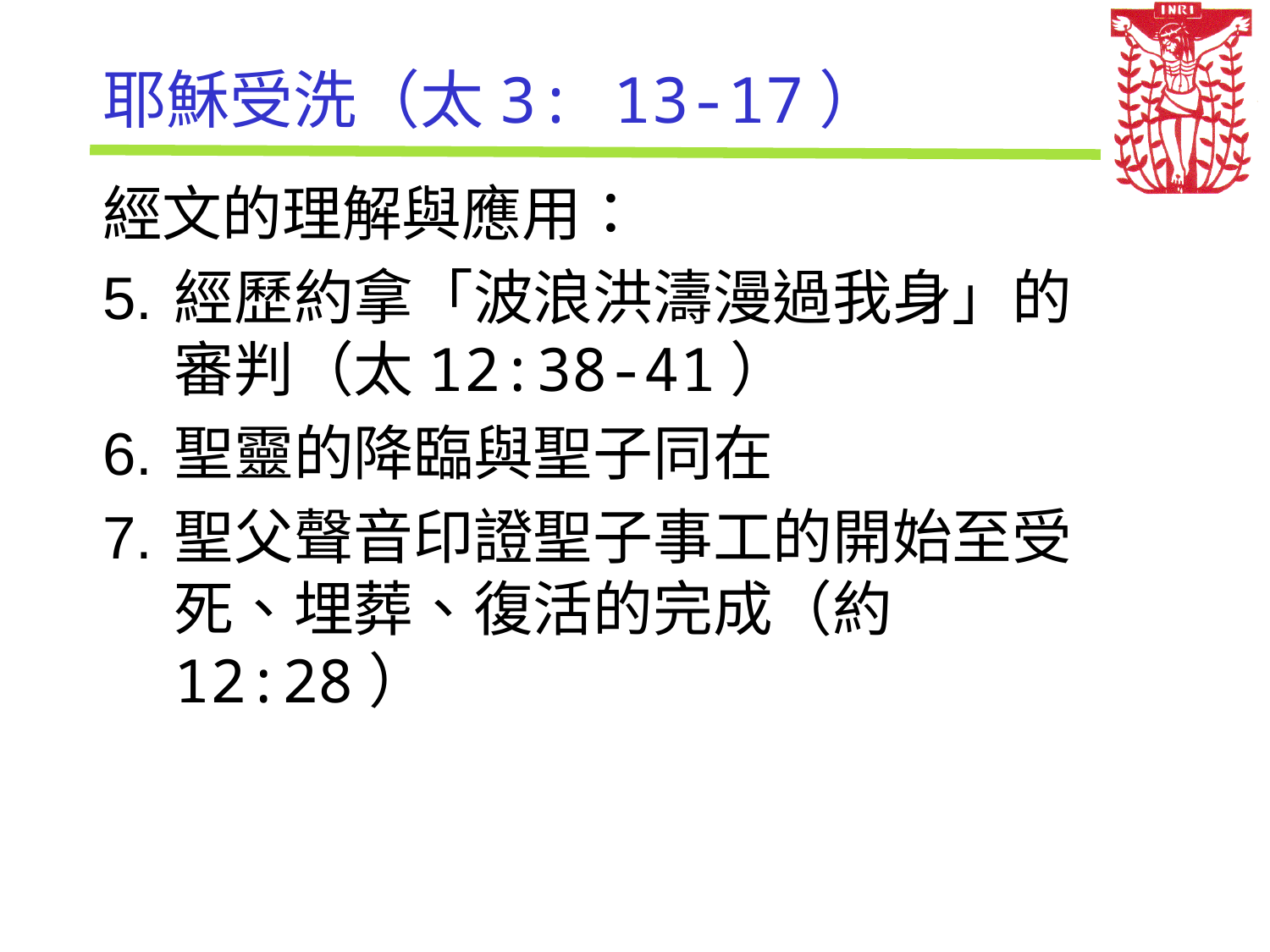

# 耶穌受洗（太3: 13-17）
經文的理解與應用：
經歷約拿「波浪洪濤漫過我身」的審判（太12:38-41）
聖靈的降臨與聖子同在
聖父聲音印證聖子事工的開始至受死、埋葬、復活的完成（約12:28）